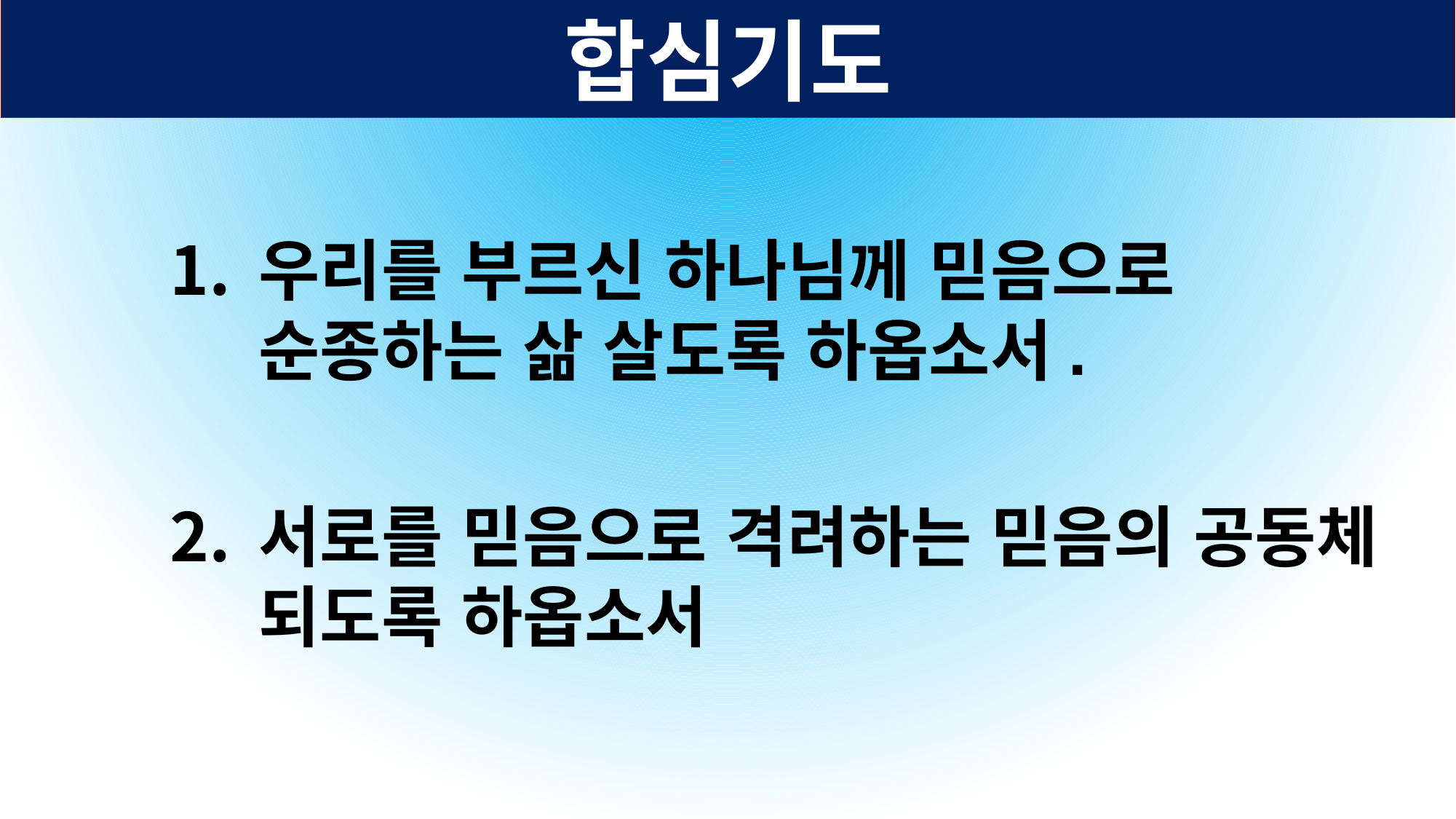

합심기도
우리를 부르신 하나님께 믿음으로 순종하는 삶 살도록 하옵소서.

서로를 믿음으로 격려하는 믿음의 공동체 되도록 하옵소서